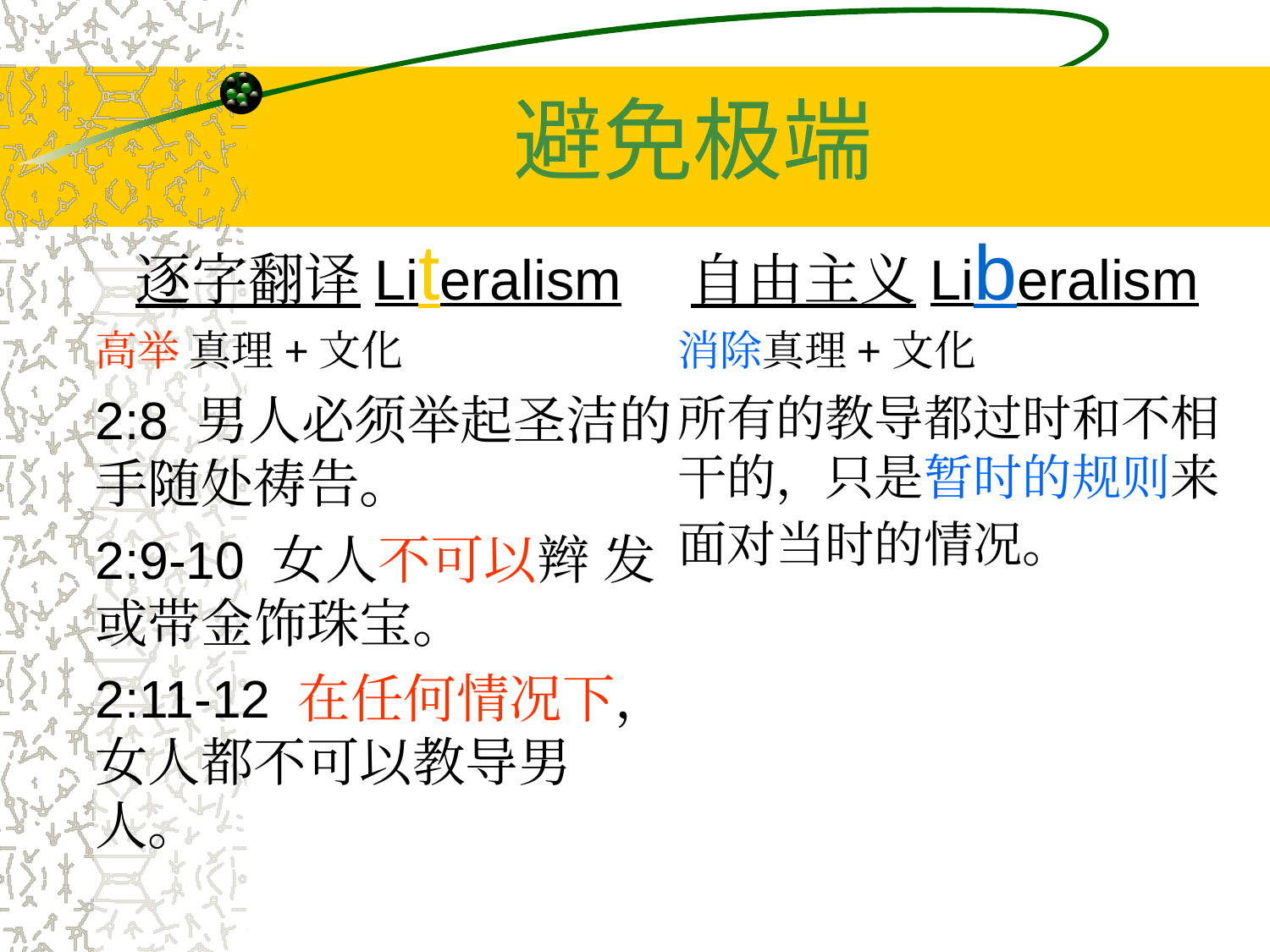

避免极端
逐字翻译Literalism
高举 真理+文化
2:8 男人必须举起圣洁的手随处祷告。
2:9-10 女人不可以辫 发或带金饰珠宝。
2:11-12 在任何情况下，女人都不可以教导男人。
自由主义Liberalism
消除真理+文化
所有的教导都过时和不相干的，只是暂时的规则来面对当时的情况。